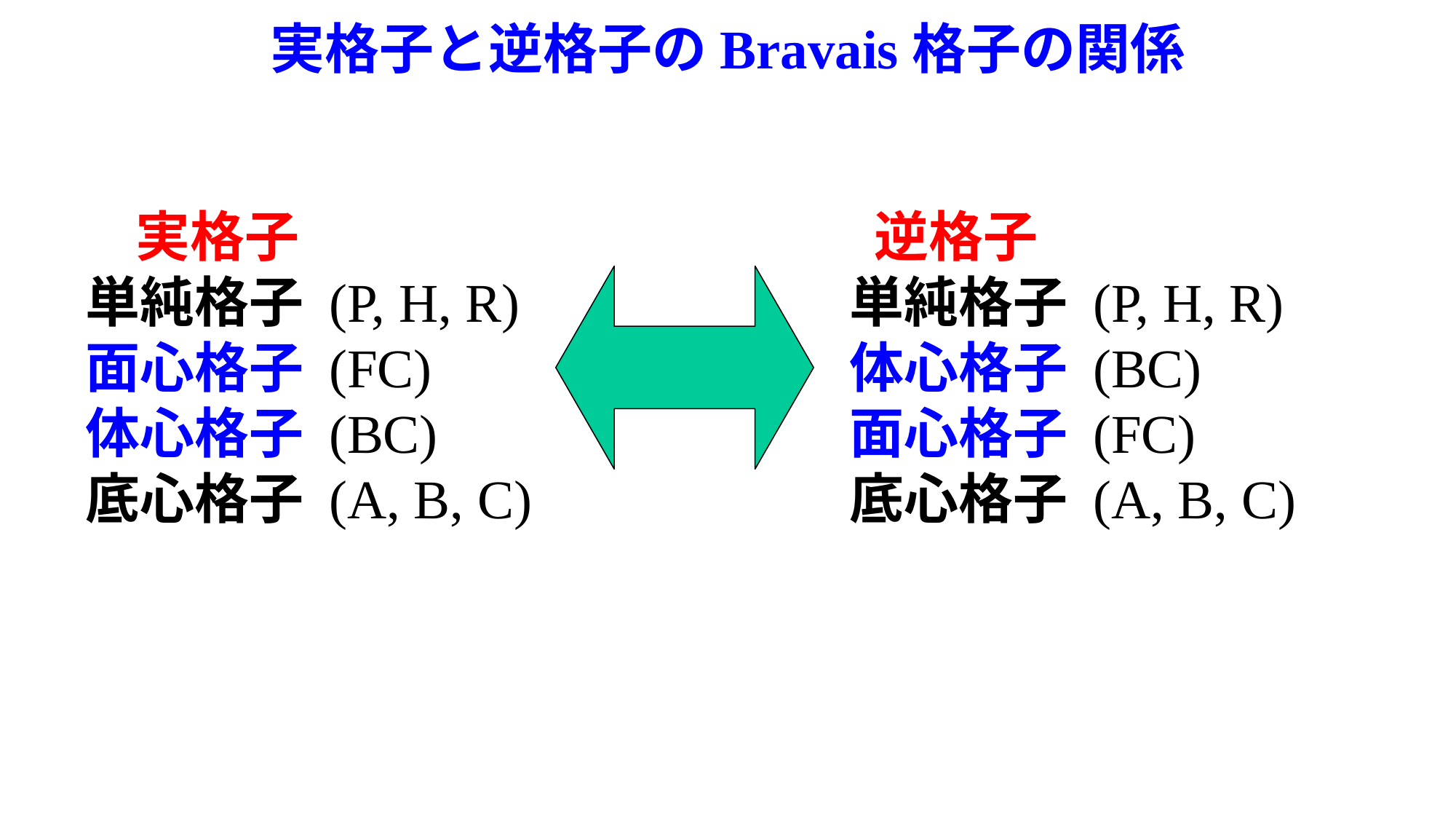

実格子と逆格子のBravais格子の関係
   実格子	　					  逆格子
単純格子 (P, H, R) 			単純格子 (P, H, R)
面心格子 (FC) 				体心格子 (BC)
体心格子 (BC) 				面心格子 (FC)
底心格子 (A, B, C) 			底心格子 (A, B, C)